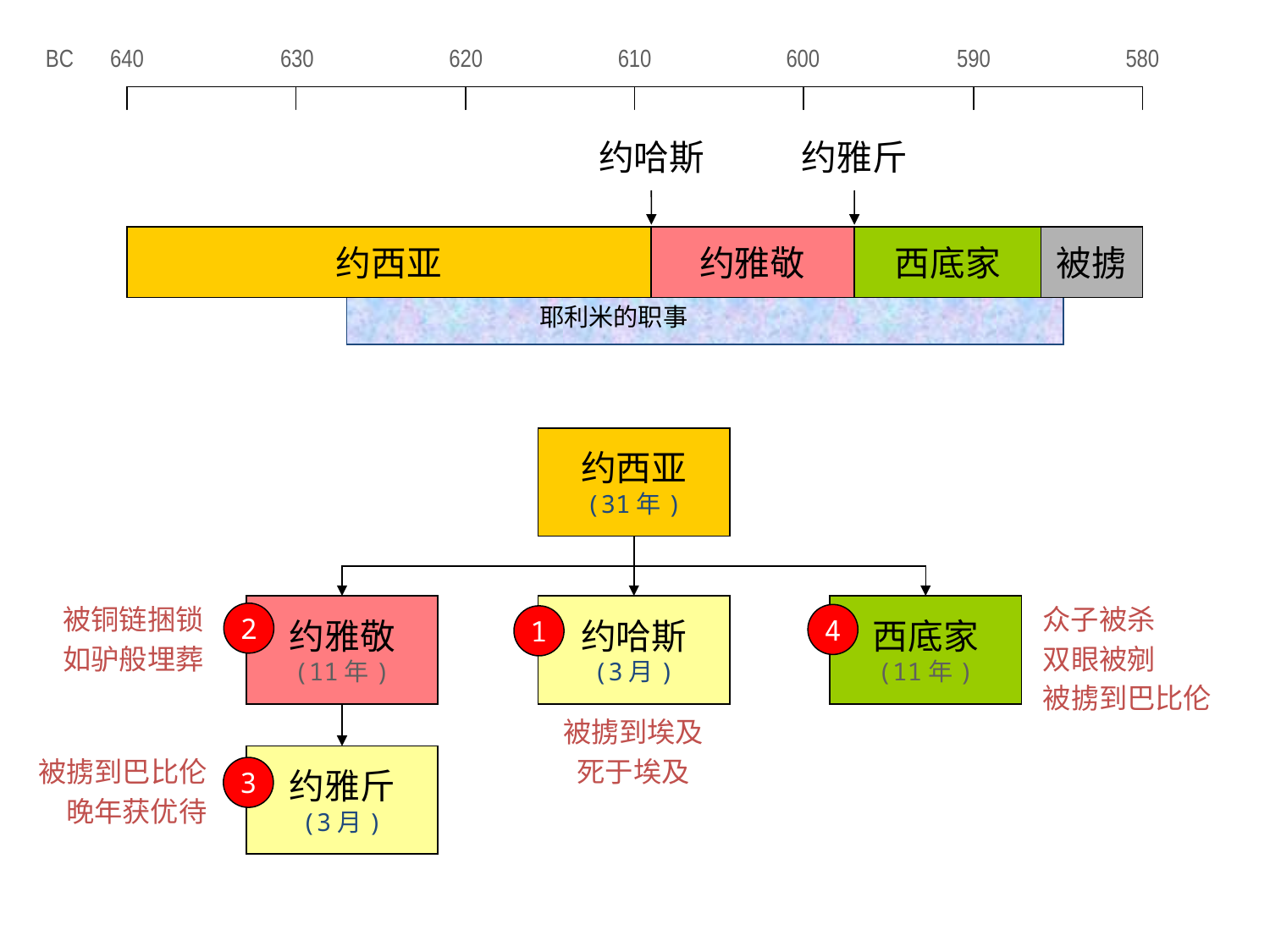

640
630
620
610
600
590
580
BC

约哈斯
约雅斤

约西亚
约雅敬
西底家
被掳
耶利米的职事

约西亚
(31年)
被铜链捆锁
如驴般埋葬
约雅敬
(11年)
约哈斯
(3月)
西底家
(11年)
众子被杀
双眼被剜
被掳到巴比伦
2
4
1
被掳到埃及
死于埃及
约雅斤
(3月)
被掳到巴比伦
晚年获优待
3